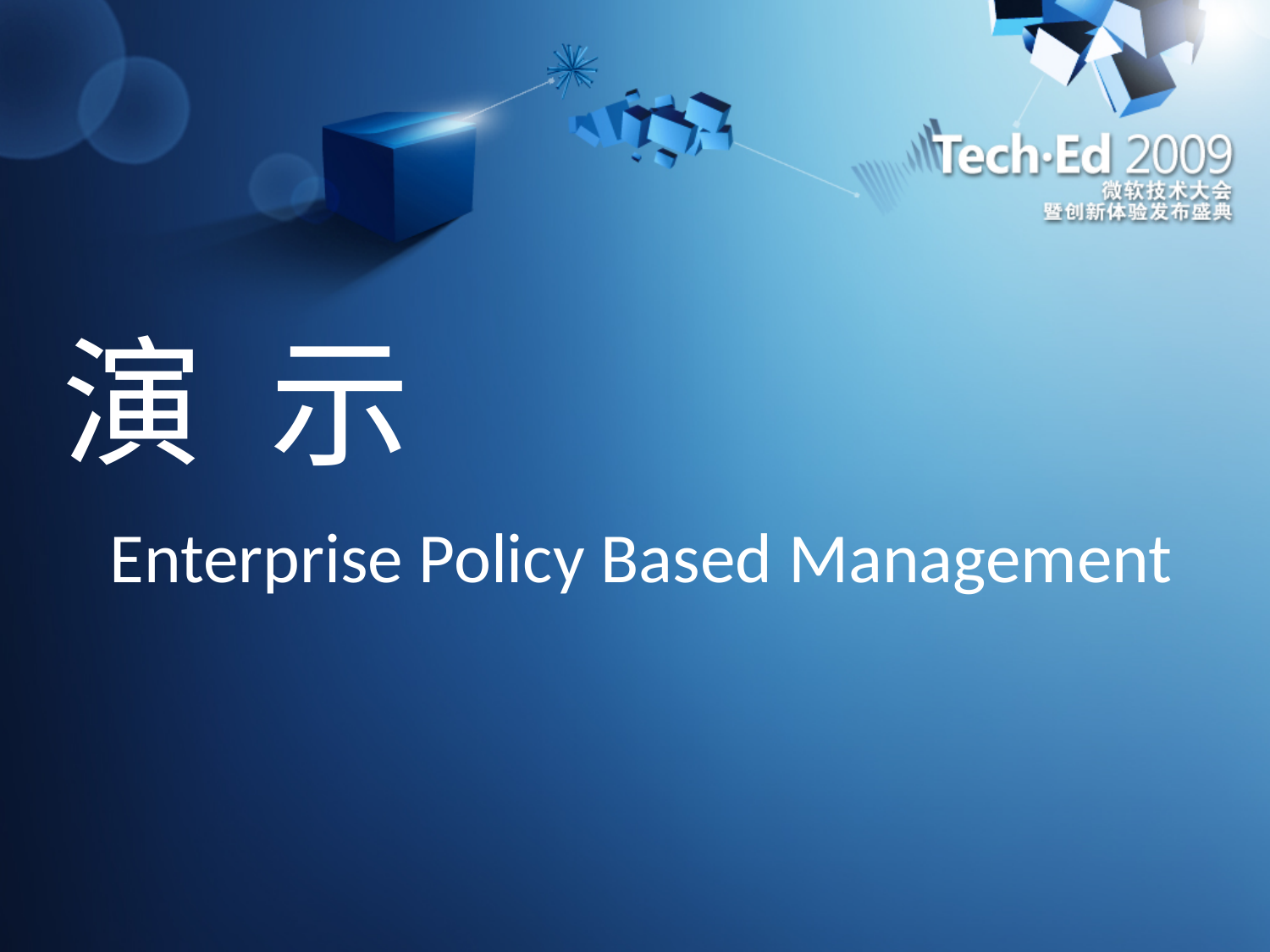

# 演 示
	Enterprise Policy Based Management